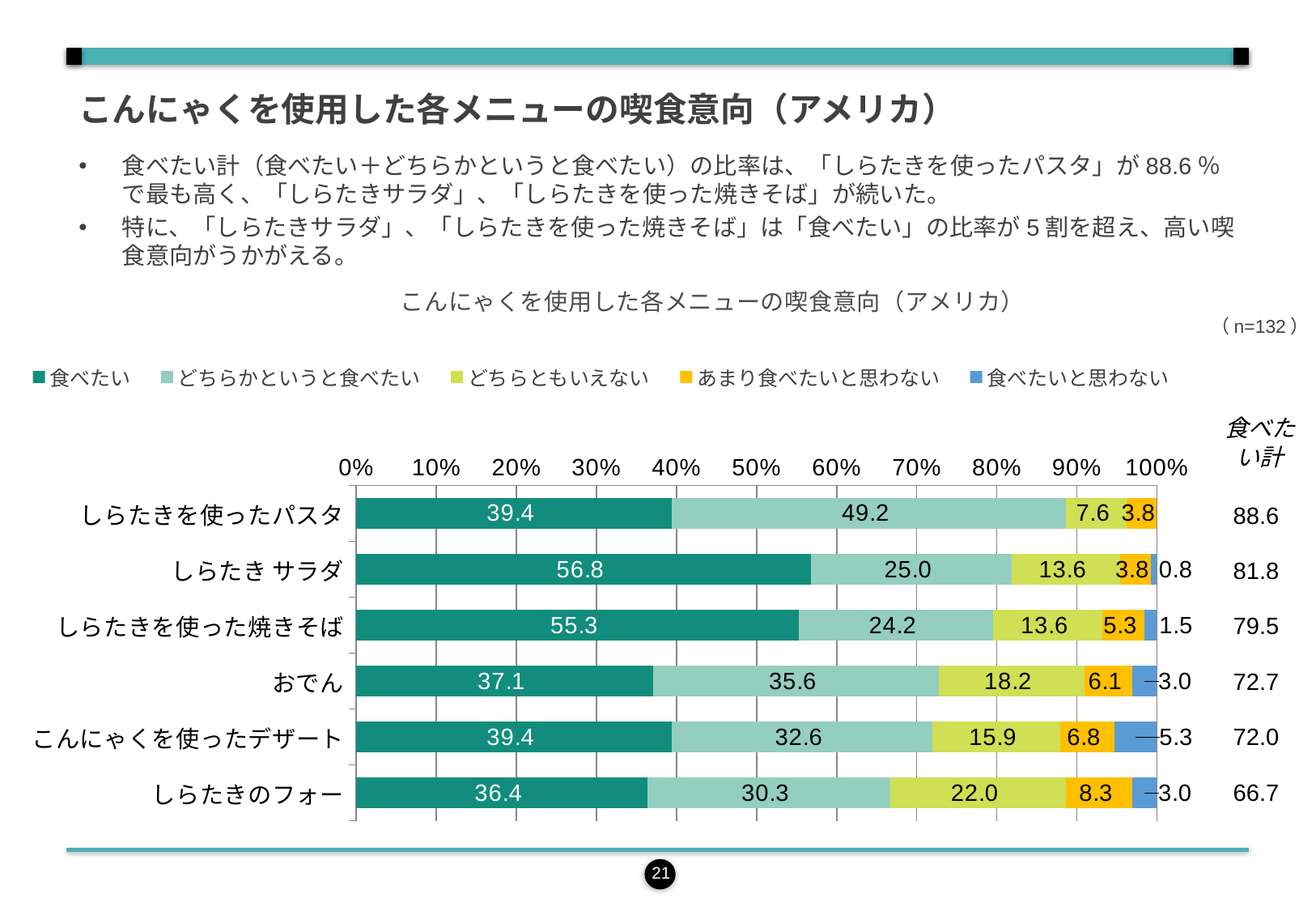

こんにゃくを使用した各メニューの喫食意向（アメリカ）
食べたい計（食べたい＋どちらかというと食べたい）の比率は、「しらたきを使ったパスタ」が88.6％で最も高く、「しらたきサラダ」、「しらたきを使った焼きそば」が続いた。
特に、「しらたきサラダ」、「しらたきを使った焼きそば」は「食べたい」の比率が5割を超え、高い喫食意向がうかがえる。

### Chart: こんにゃくを使用した各メニューの喫食意向（アメリカ）

| Category | 食べたい | どちらかというと食べたい | どちらともいえない | あまり食べたいと思わない | 食べたいと思わない |
|---|---|---|---|---|---|
| しらたきを使ったパスタ | 39.39393939393939 | 49.24242424242424 | 7.575757575757576 | 3.787878787878788 | 0.0 |
| しらたき サラダ | 56.81818181818182 | 25.0 | 13.636363636363637 | 3.787878787878788 | 0.7575757575757576 |
| しらたきを使った焼きそば | 55.303030303030305 | 24.242424242424242 | 13.636363636363637 | 5.303030303030303 | 1.5151515151515151 |
| おでん | 37.121212121212125 | 35.60606060606061 | 18.181818181818183 | 6.0606060606060606 | 3.0303030303030303 |
| こんにゃくを使ったデザート | 39.39393939393939 | 32.57575757575758 | 15.909090909090908 | 6.818181818181818 | 5.303030303030303 |
| しらたきのフォー | 36.36363636363637 | 30.303030303030305 | 21.96969696969697 | 8.333333333333334 | 3.0303030303030303 |
（n=132）
食べたい計
| 88.6 |
| --- |
| 81.8 |
| 79.5 |
| 72.7 |
| 72.0 |
| 66.7 |
21